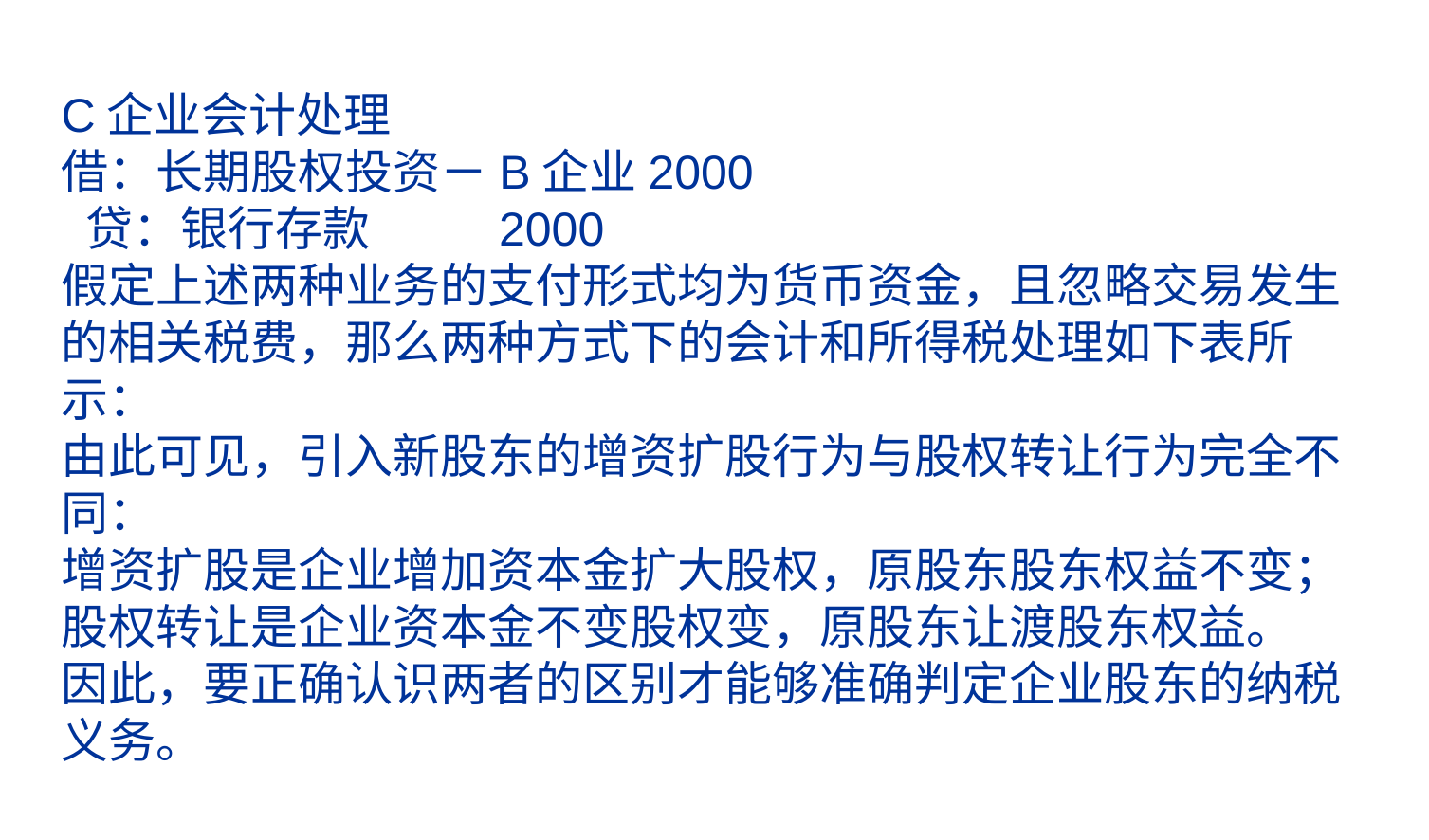

# C企业会计处理 借：长期股权投资－B企业2000 贷：银行存款           2000 假定上述两种业务的支付形式均为货币资金，且忽略交易发生的相关税费，那么两种方式下的会计和所得税处理如下表所示： 由此可见，引入新股东的增资扩股行为与股权转让行为完全不同： 增资扩股是企业增加资本金扩大股权，原股东股东权益不变；股权转让是企业资本金不变股权变，原股东让渡股东权益。 因此，要正确认识两者的区别才能够准确判定企业股东的纳税义务。